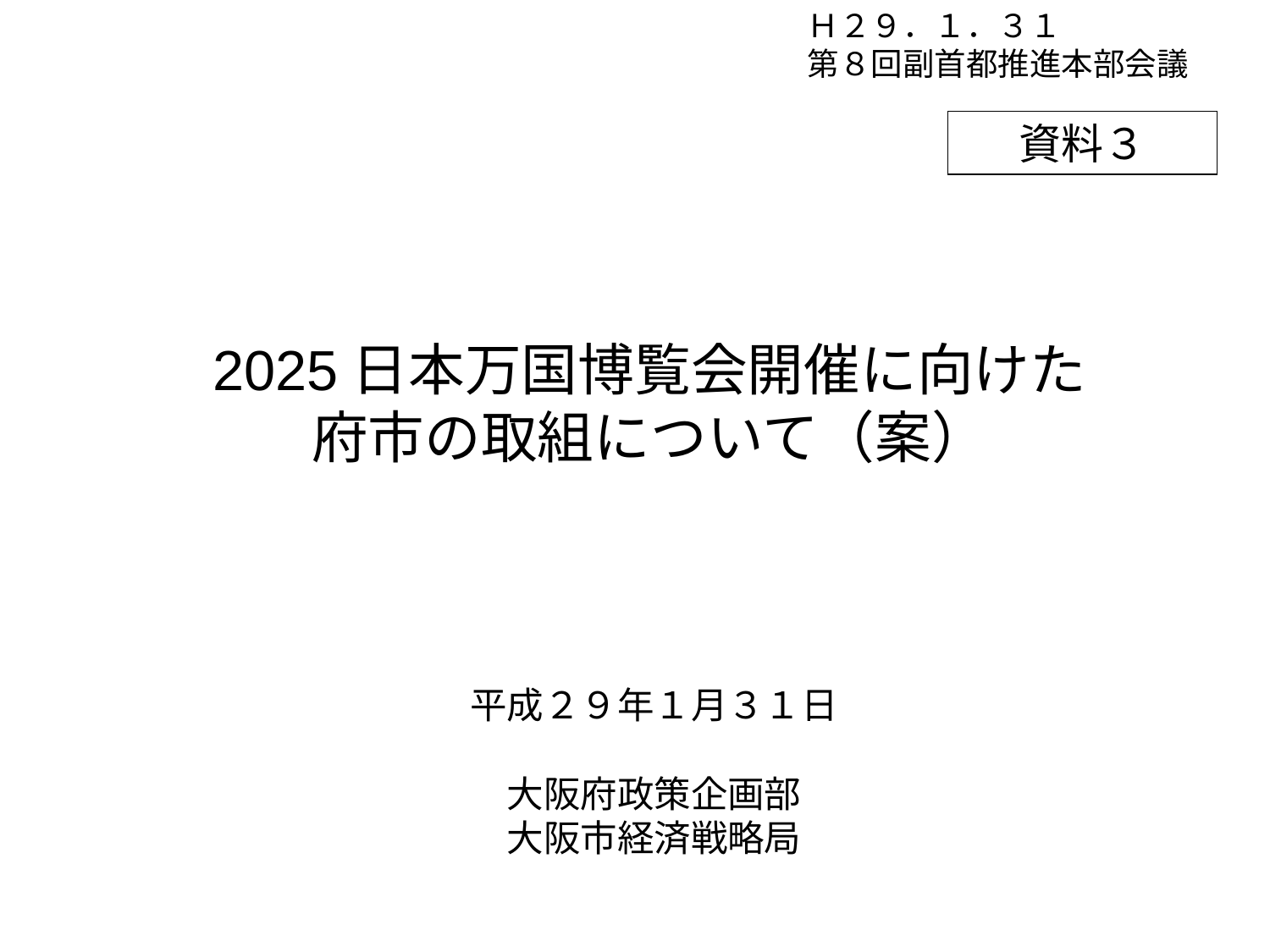

Ｈ２９．１．３１
第８回副首都推進本部会議
資料３
2025日本万国博覧会開催に向けた
府市の取組について（案）
平成２９年１月３１日
大阪府政策企画部
大阪市経済戦略局